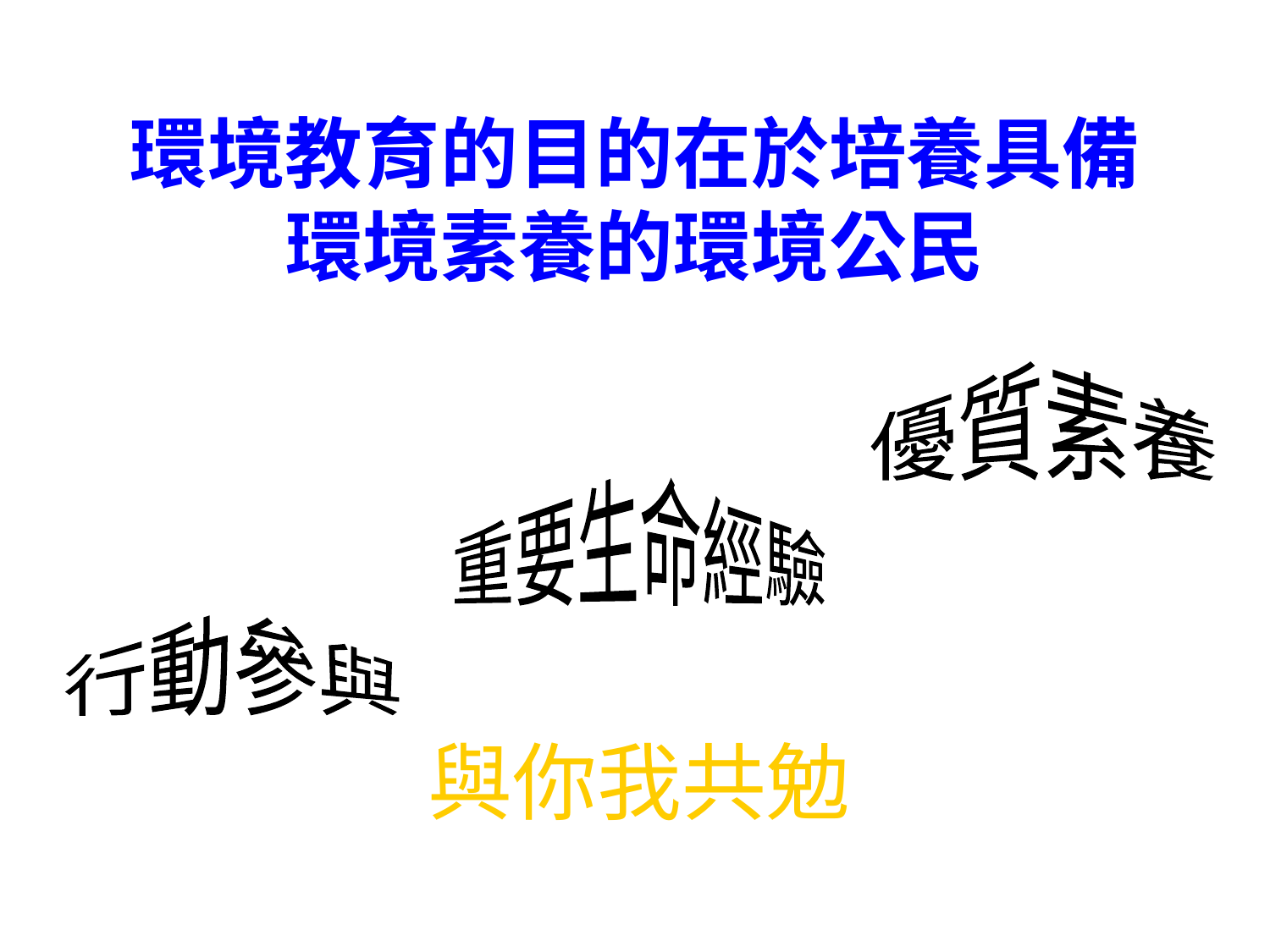

# 環境教育的目的在於培養具備環境素養的環境公民
優質素養
重要生命經驗
行動參與
與你我共勉